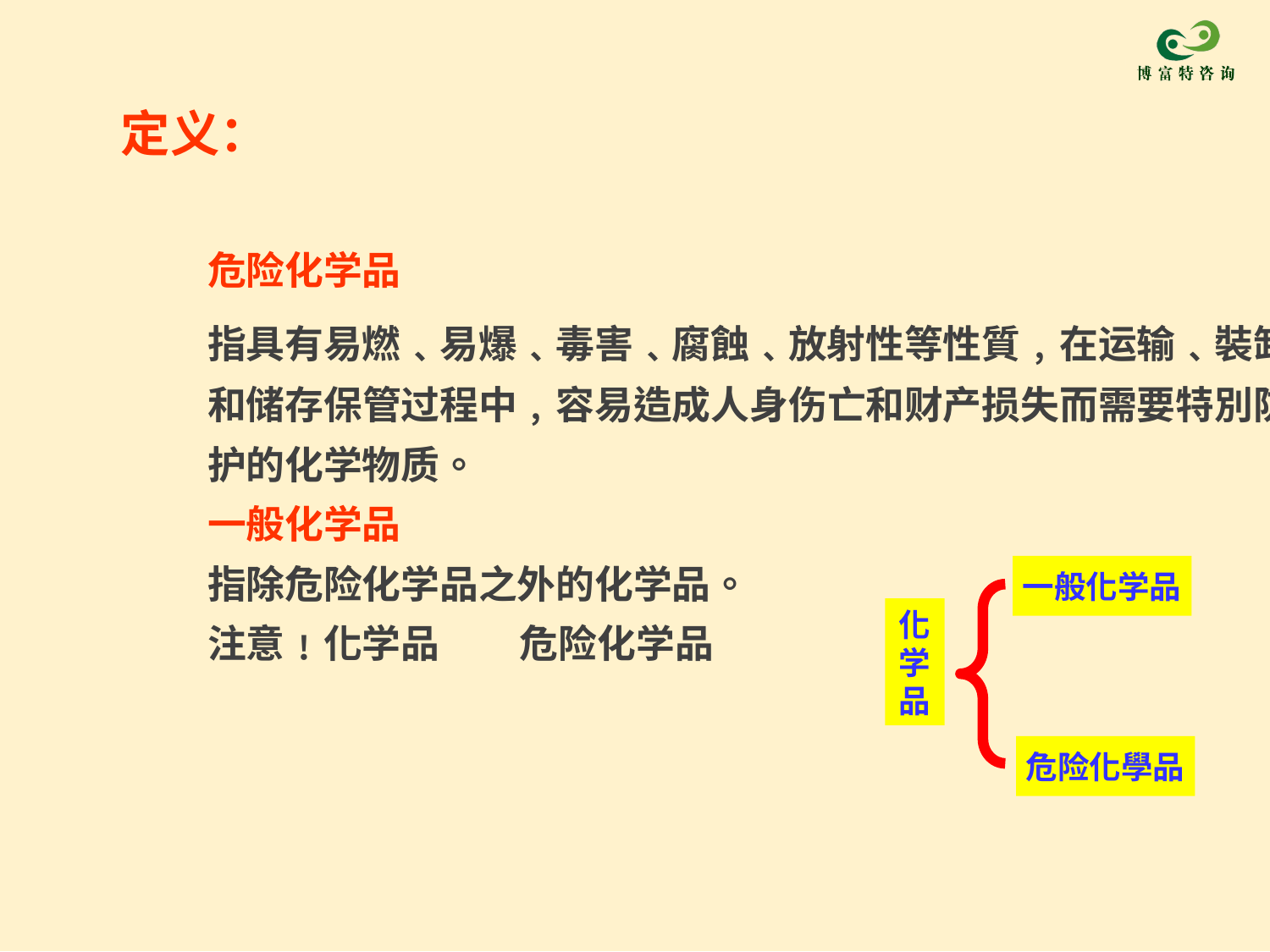

定义：
危险化学品
指具有易燃﹑易爆﹑毒害﹑腐蝕﹑放射性等性質﹐在运输﹑裝卸和储存保管过程中﹐容易造成人身伤亡和财产损失而需要特別防护的化学物质。
一般化学品
指除危险化学品之外的化学品。
注意﹗化学品         危险化学品
一般化学品

化
学
品
危险化學品